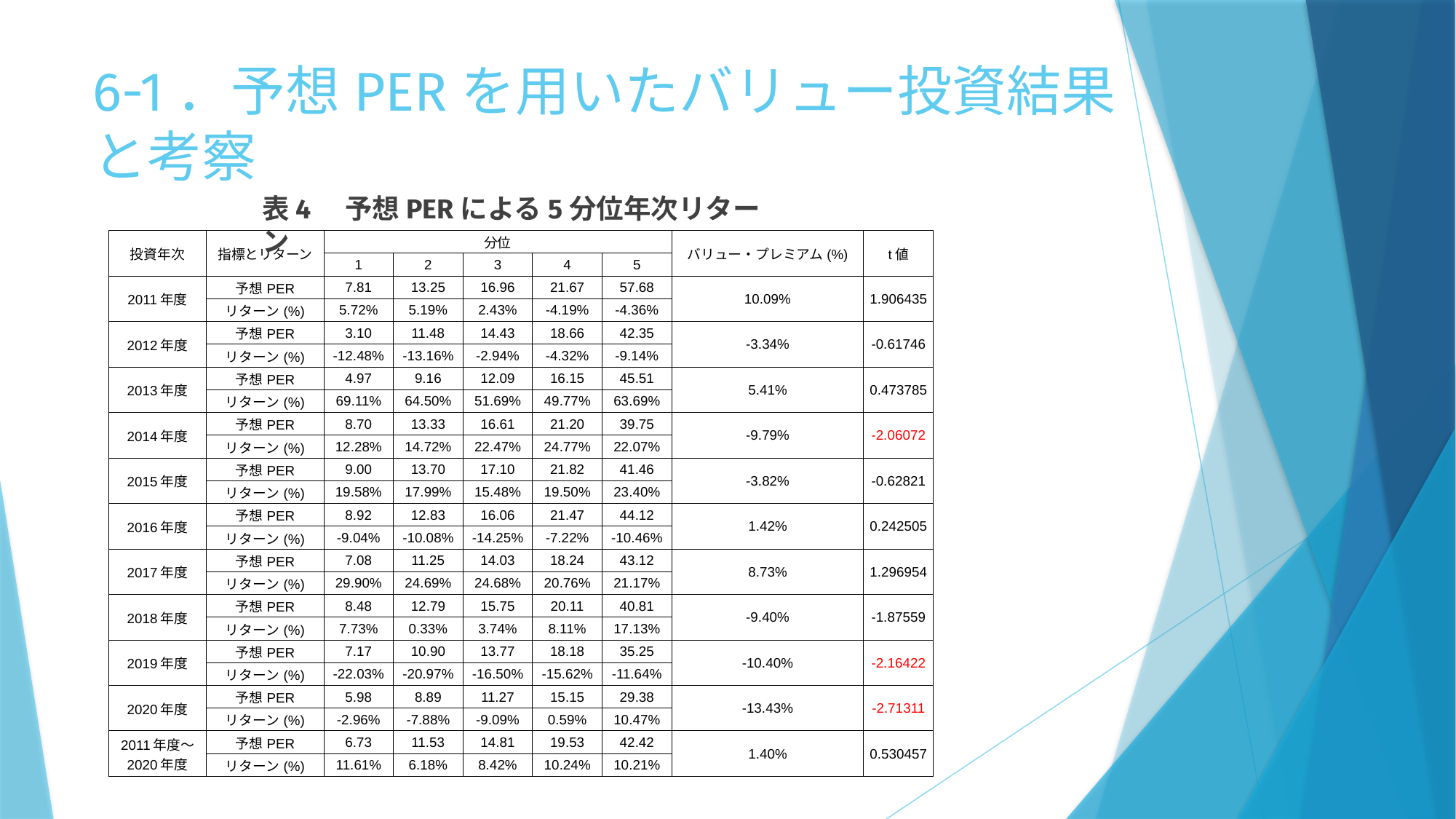

# 6-1．予想PERを用いたバリュー投資結果と考察
表4　予想PERによる5分位年次リターン
| 投資年次 | 指標とリターン | 分位 |  |  |  |  | バリュー・プレミアム(%) | t値 |
| --- | --- | --- | --- | --- | --- | --- | --- | --- |
|  |  | 1 | 2 | 3 | 4 | 5 |  |  |
| 2011年度 | 予想PER | 7.81 | 13.25 | 16.96 | 21.67 | 57.68 | 10.09% | 1.906435 |
|  | リターン(%) | 5.72% | 5.19% | 2.43% | -4.19% | -4.36% |  |  |
| 2012年度 | 予想PER | 3.10 | 11.48 | 14.43 | 18.66 | 42.35 | -3.34% | -0.61746 |
|  | リターン(%) | -12.48% | -13.16% | -2.94% | -4.32% | -9.14% |  |  |
| 2013年度 | 予想PER | 4.97 | 9.16 | 12.09 | 16.15 | 45.51 | 5.41% | 0.473785 |
|  | リターン(%) | 69.11% | 64.50% | 51.69% | 49.77% | 63.69% |  |  |
| 2014年度 | 予想PER | 8.70 | 13.33 | 16.61 | 21.20 | 39.75 | -9.79% | -2.06072 |
|  | リターン(%) | 12.28% | 14.72% | 22.47% | 24.77% | 22.07% |  |  |
| 2015年度 | 予想PER | 9.00 | 13.70 | 17.10 | 21.82 | 41.46 | -3.82% | -0.62821 |
|  | リターン(%) | 19.58% | 17.99% | 15.48% | 19.50% | 23.40% |  |  |
| 2016年度 | 予想PER | 8.92 | 12.83 | 16.06 | 21.47 | 44.12 | 1.42% | 0.242505 |
|  | リターン(%) | -9.04% | -10.08% | -14.25% | -7.22% | -10.46% |  |  |
| 2017年度 | 予想PER | 7.08 | 11.25 | 14.03 | 18.24 | 43.12 | 8.73% | 1.296954 |
|  | リターン(%) | 29.90% | 24.69% | 24.68% | 20.76% | 21.17% |  |  |
| 2018年度 | 予想PER | 8.48 | 12.79 | 15.75 | 20.11 | 40.81 | -9.40% | -1.87559 |
|  | リターン(%) | 7.73% | 0.33% | 3.74% | 8.11% | 17.13% |  |  |
| 2019年度 | 予想PER | 7.17 | 10.90 | 13.77 | 18.18 | 35.25 | -10.40% | -2.16422 |
|  | リターン(%) | -22.03% | -20.97% | -16.50% | -15.62% | -11.64% |  |  |
| 2020年度 | 予想PER | 5.98 | 8.89 | 11.27 | 15.15 | 29.38 | -13.43% | -2.71311 |
|  | リターン(%) | -2.96% | -7.88% | -9.09% | 0.59% | 10.47% |  |  |
| 2011年度～ 2020年度 | 予想PER | 6.73 | 11.53 | 14.81 | 19.53 | 42.42 | 1.40% | 0.530457 |
|  | リターン(%) | 11.61% | 6.18% | 8.42% | 10.24% | 10.21% |  |  |